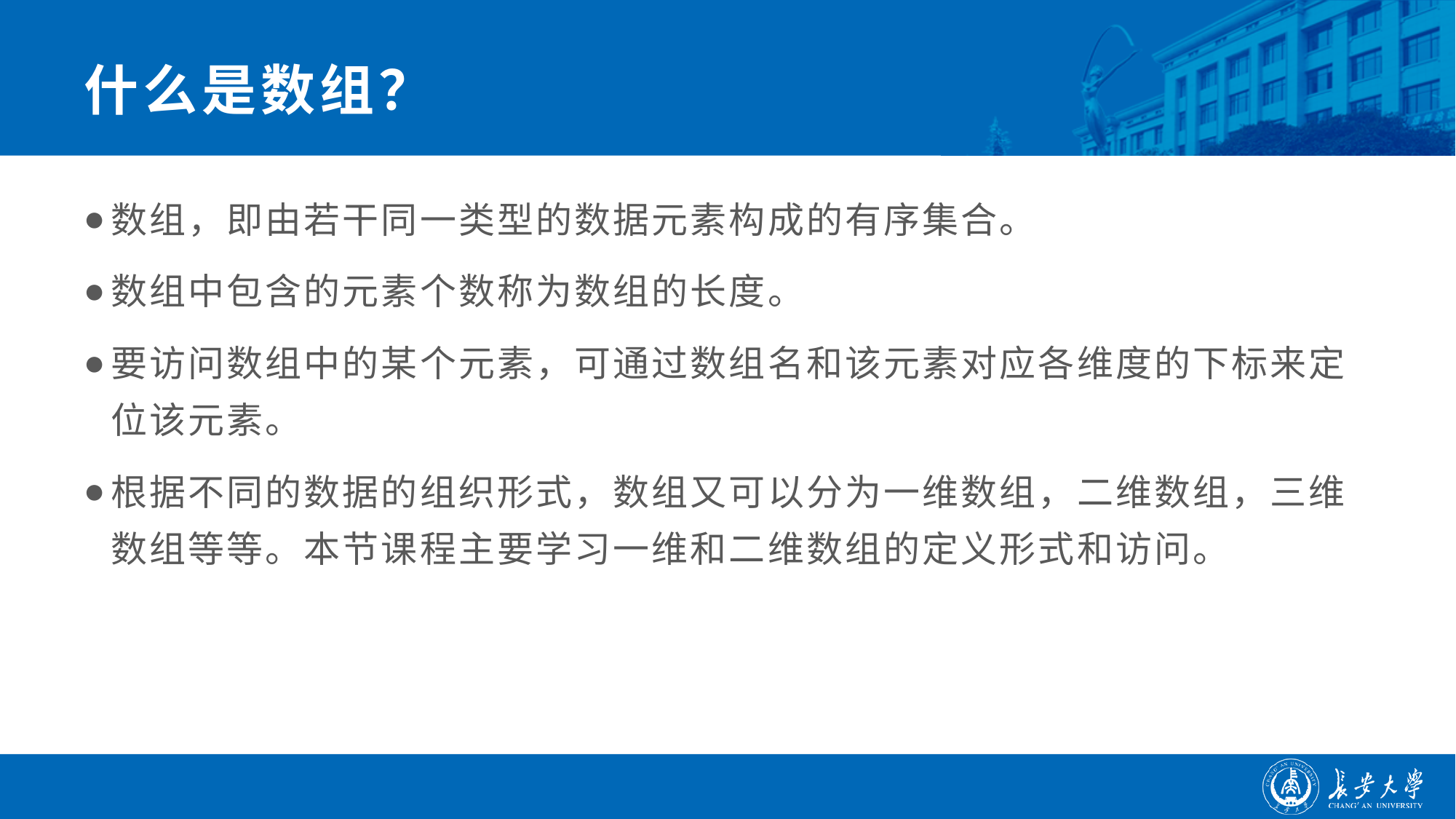

# 什么是数组？
数组，即由若干同一类型的数据元素构成的有序集合。
数组中包含的元素个数称为数组的长度。
要访问数组中的某个元素，可通过数组名和该元素对应各维度的下标来定位该元素。
根据不同的数据的组织形式，数组又可以分为一维数组，二维数组，三维数组等等。本节课程主要学习一维和二维数组的定义形式和访问。